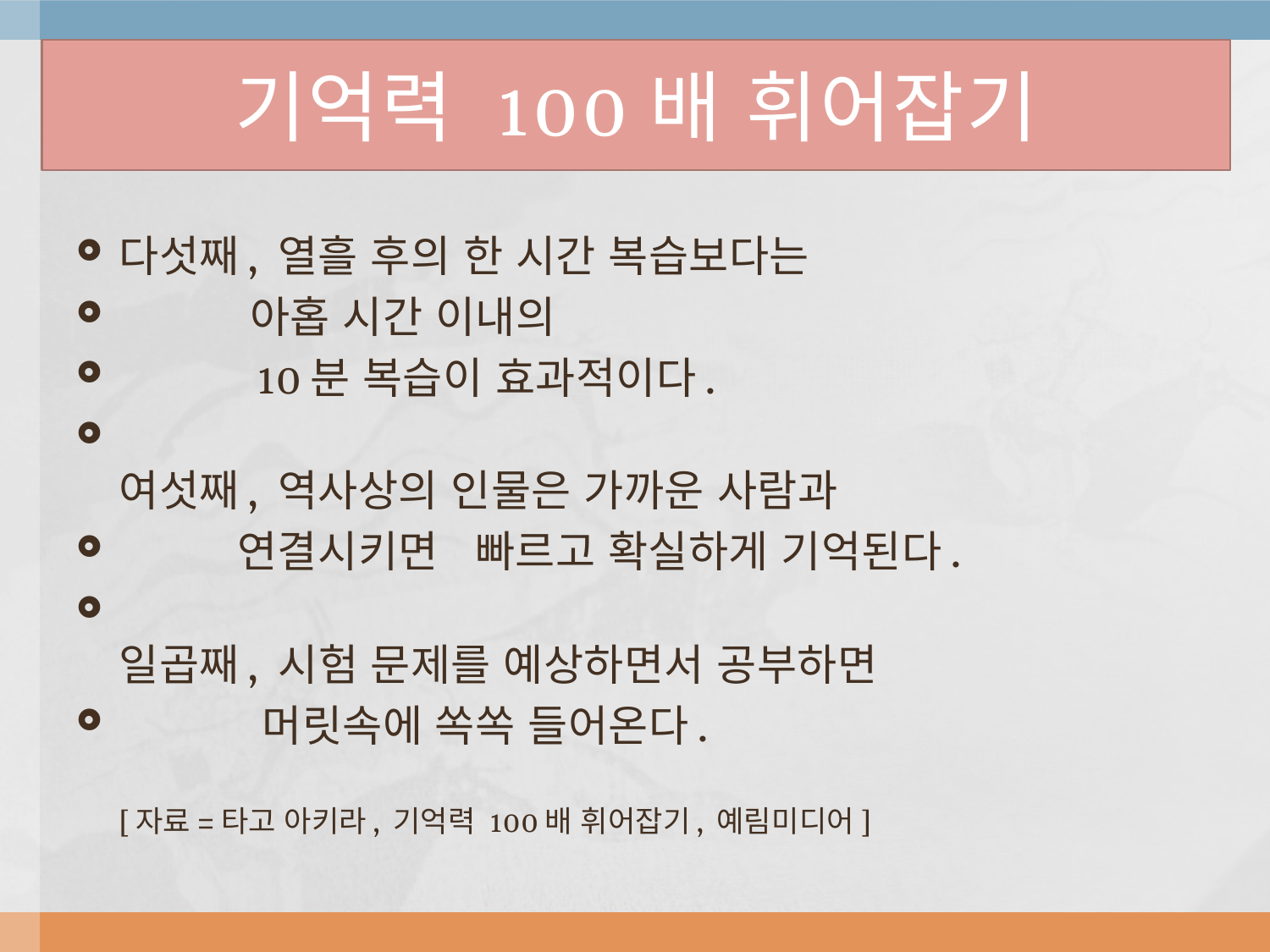

# 기억력 100배 휘어잡기
다섯째, 열흘 후의 한 시간 복습보다는
          아홉 시간 이내의
             10분 복습이 효과적이다.
여섯째, 역사상의 인물은 가까운 사람과
         연결시키면   빠르고 확실하게 기억된다.
일곱째, 시험 문제를 예상하면서 공부하면
           머릿속에 쏙쏙 들어온다.
[자료=타고 아키라, 기억력 100배 휘어잡기, 예림미디어]